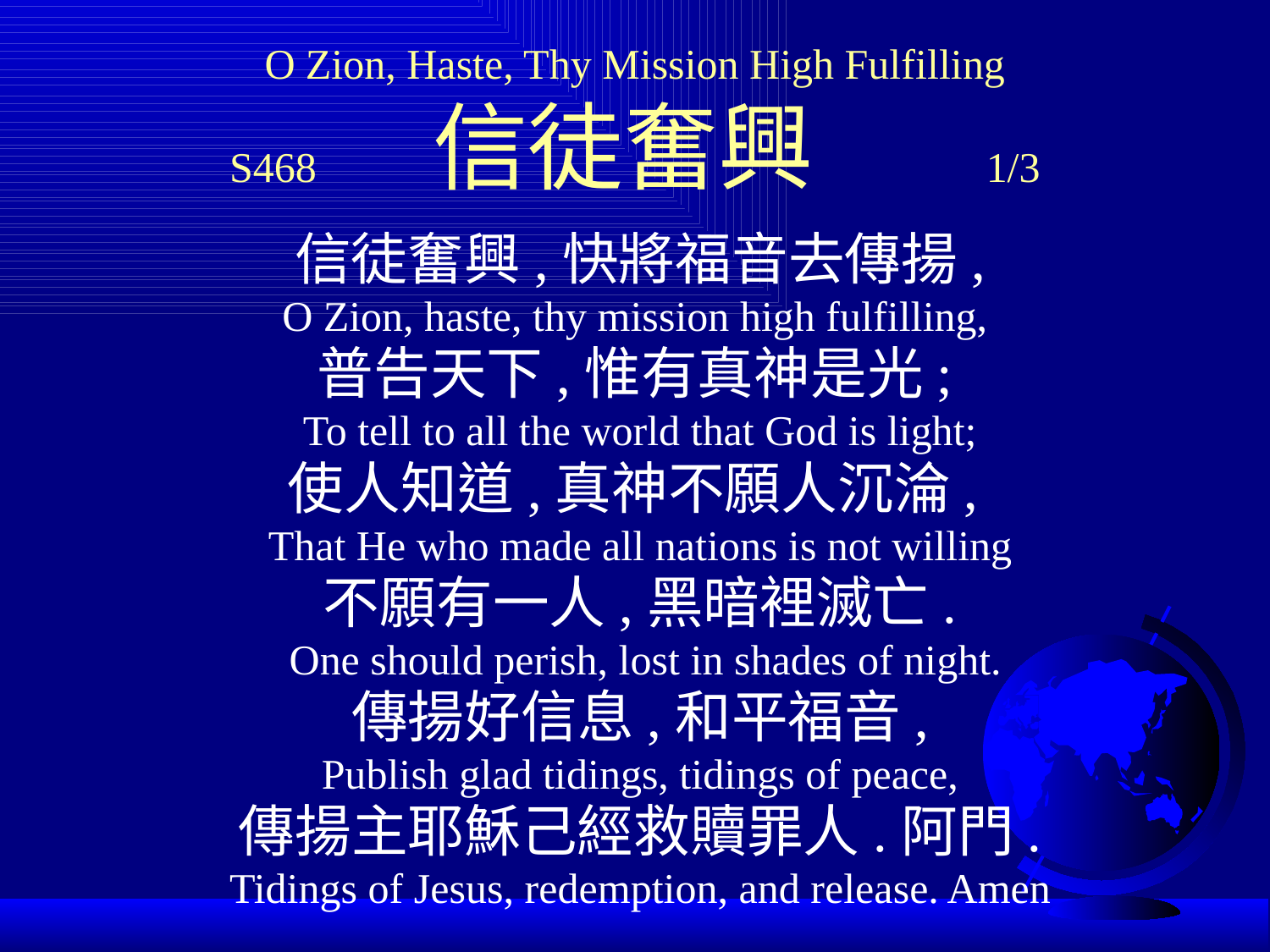

# O Zion, Haste, Thy Mission High Fulfilling S468          信徒奮興       1/3
信徒奮興,快將福音去傳揚,
O Zion, haste, thy mission high fulfilling,
普告天下,惟有真神是光;
 To tell to all the world that God is light;
使人知道,真神不願人沉淪,
That He who made all nations is not willing
不願有一人,黑暗裡滅亡.
 One should perish, lost in shades of night.
傳揚好信息,和平福音,
Publish glad tidings, tidings of peace,
傳揚主耶穌己經救贖罪人.阿門.
Tidings of Jesus, redemption, and release. Amen